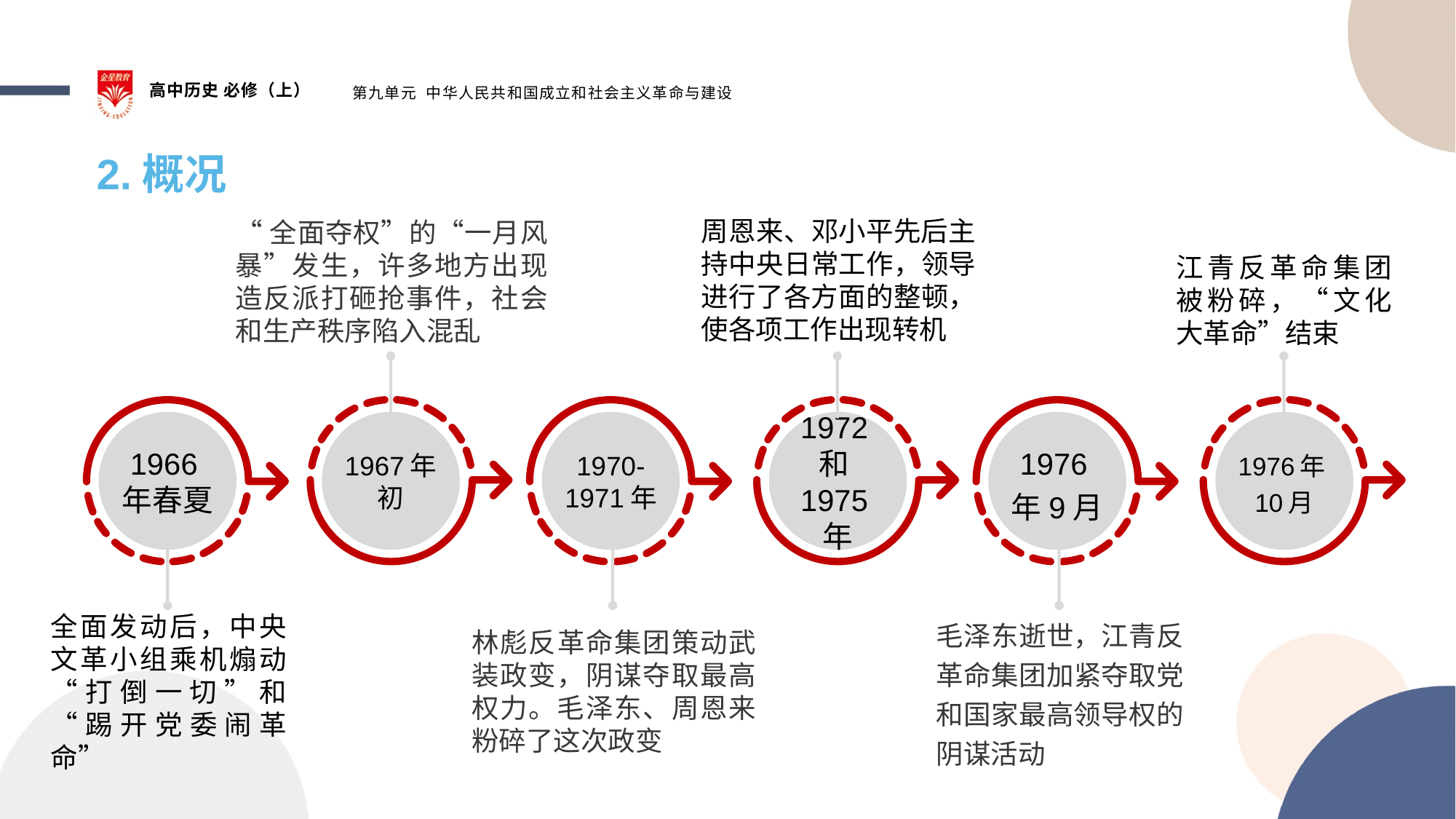

高中历史 必修（上）

第九单元  中华人民共和国成立和社会主义革命与建设
2.概况
周恩来、邓小平先后主持中央日常工作，领导进行了各方面的整顿，使各项工作出现转机

1972和1975年
“全面夺权”的“一月风暴”发生，许多地方出现造反派打砸抢事件，社会和生产秩序陷入混乱

1967年
初
江青反革命集团被粉碎，“文化大革命”结束

1976年10月

1966年春夏

全面发动后，中央文革小组乘机煽动“打倒一切”和“踢开党委闹革命”

1970-1971年

林彪反革命集团策动武装政变，阴谋夺取最高权力。毛泽东、周恩来粉碎了这次政变

1976年9月

毛泽东逝世，江青反革命集团加紧夺取党和国家最高领导权的阴谋活动